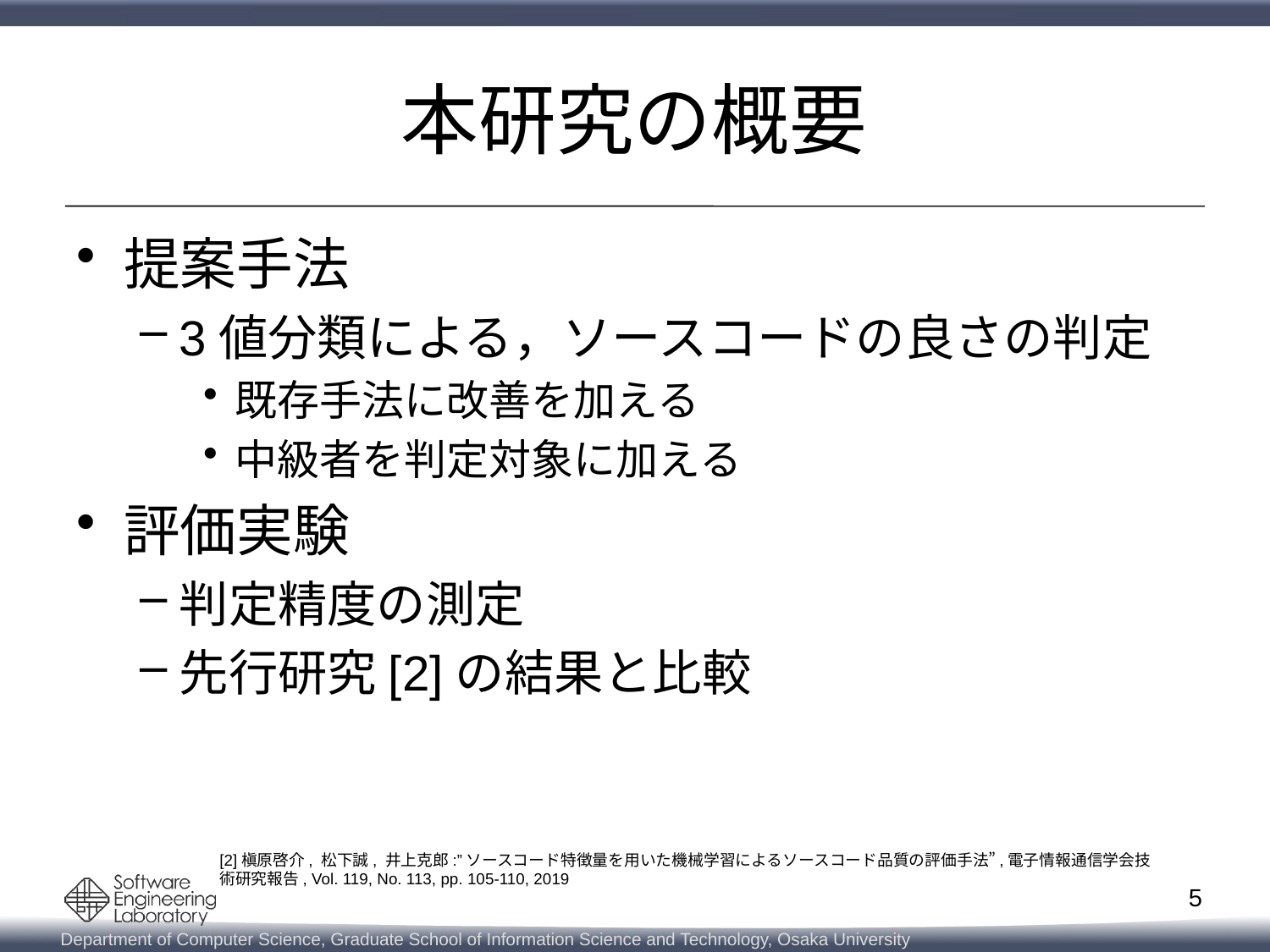

# 本研究の概要
提案手法
3値分類による，ソースコードの良さの判定
既存手法に改善を加える
中級者を判定対象に加える
評価実験
判定精度の測定
先行研究[2]の結果と比較
[2]槇原啓介, 松下誠, 井上克郎:”ソースコード特徴量を用いた機械学習によるソースコード品質の評価手法”,電子情報通信学会技術研究報告, Vol. 119, No. 113, pp. 105-110, 2019
5